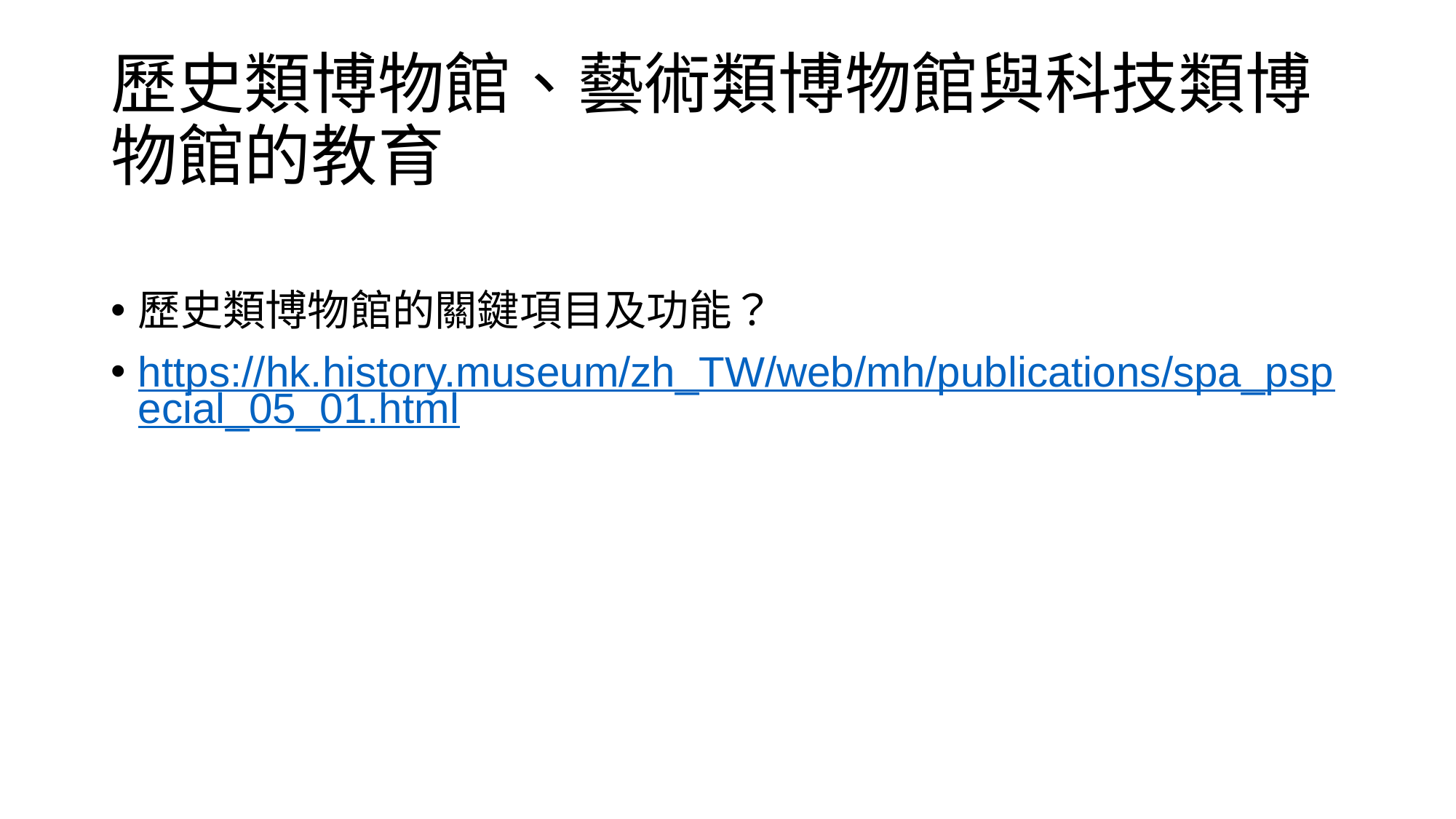

# 歷史類博物館、藝術類博物館與科技類博物館的教育

歷史類博物館的關鍵項目及功能？
https://hk.history.museum/zh_TW/web/mh/publications/spa_pspecial_05_01.html